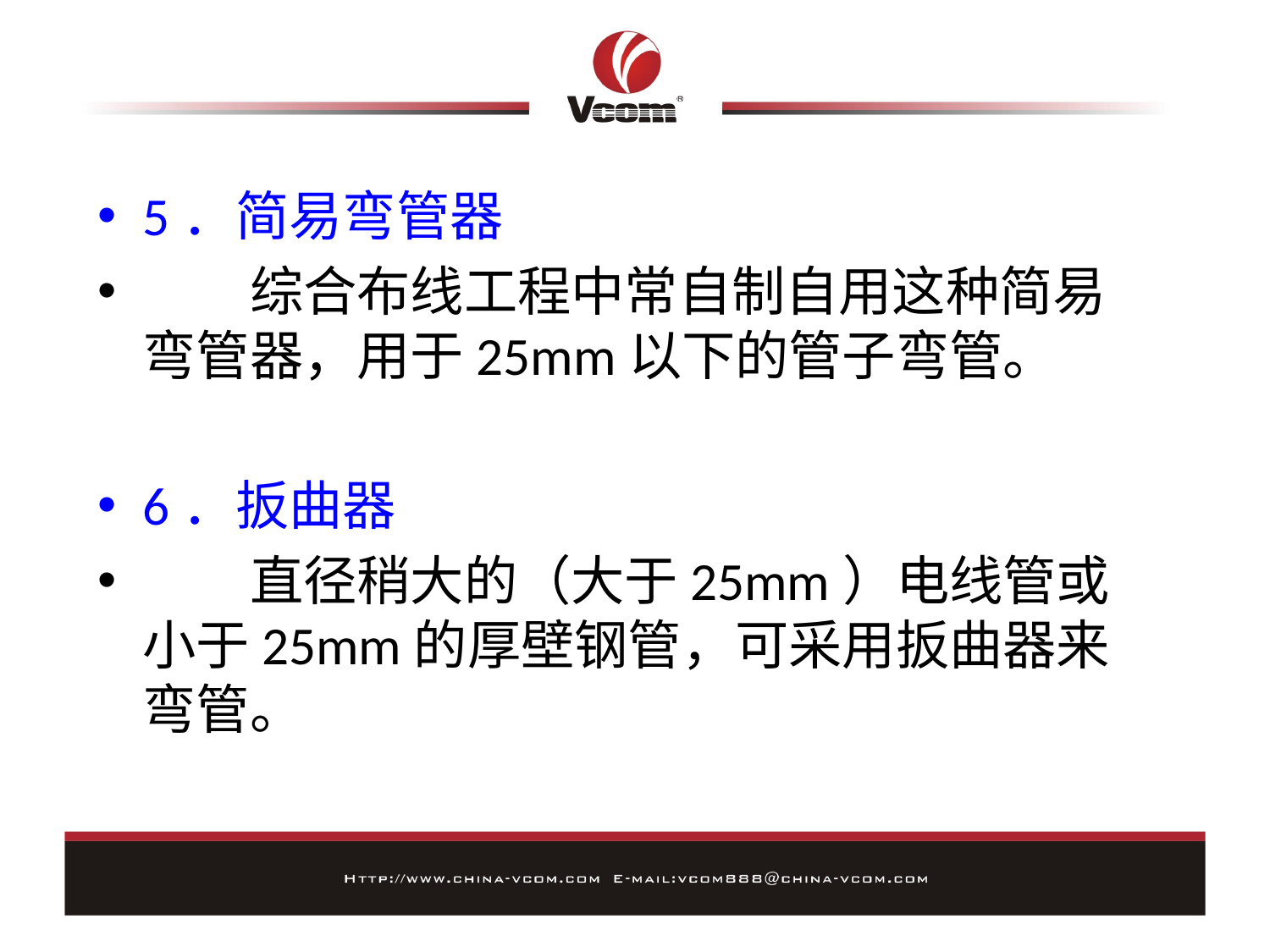

#
5．简易弯管器
　　综合布线工程中常自制自用这种简易弯管器，用于25mm以下的管子弯管。

6．扳曲器
　　直径稍大的（大于25mm）电线管或小于25mm的厚壁钢管，可采用扳曲器来弯管。